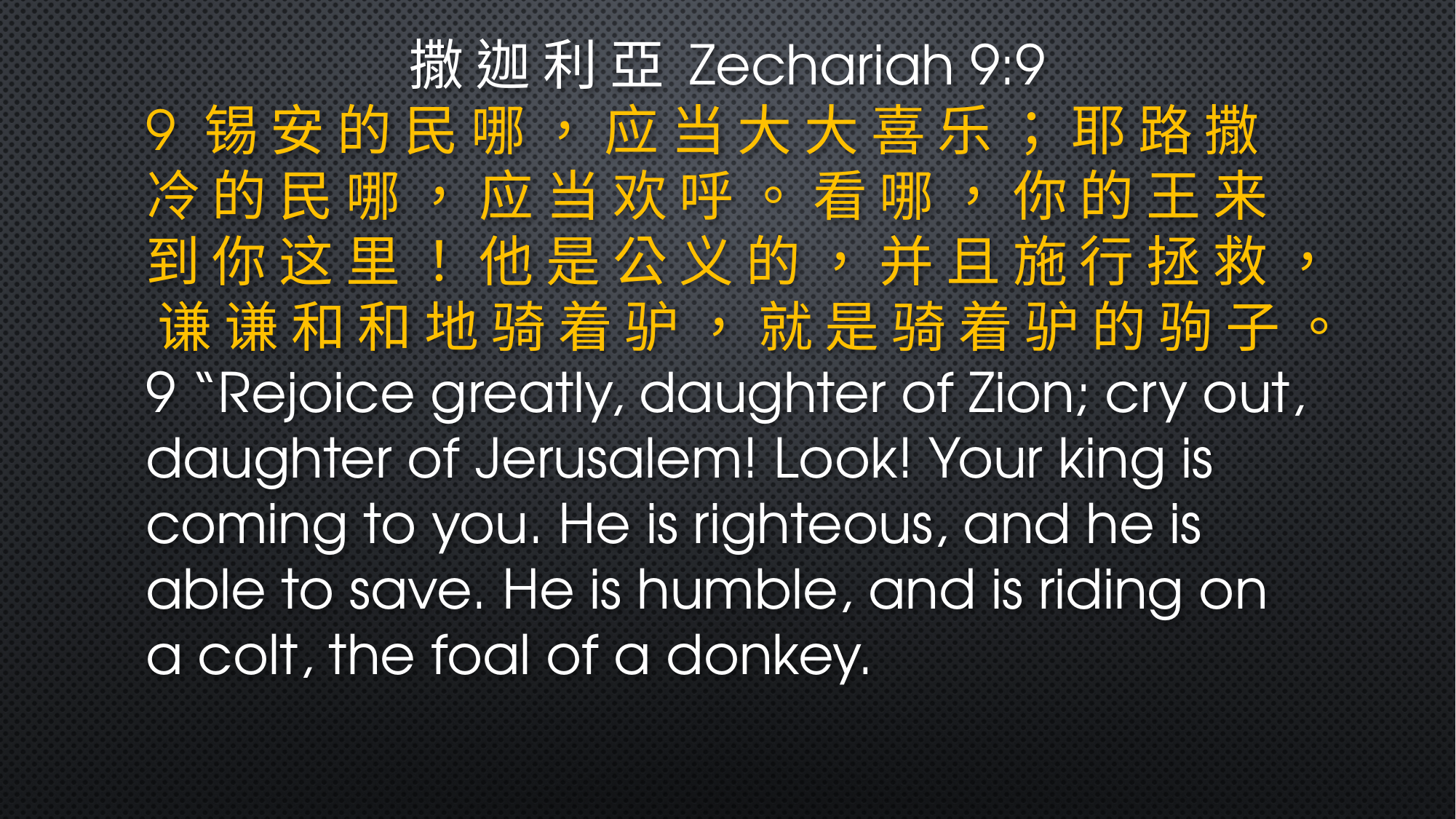

撒 迦 利 亞 Zechariah 9:9
9 锡 安 的 民 哪 ， 应 当 大 大 喜 乐 ； 耶 路 撒 冷 的 民 哪 ， 应 当 欢 呼 。 看 哪 ， 你 的 王 来 到 你 这 里 ！ 他 是 公 义 的 ， 并 且 施 行 拯 救 ， 谦 谦 和 和 地 骑 着 驴 ， 就 是 骑 着 驴 的 驹 子 。
9 “Rejoice greatly, daughter of Zion; cry out, daughter of Jerusalem! Look! Your king is coming to you. He is righteous, and he is able to save. He is humble, and is riding on a colt, the foal of a donkey.